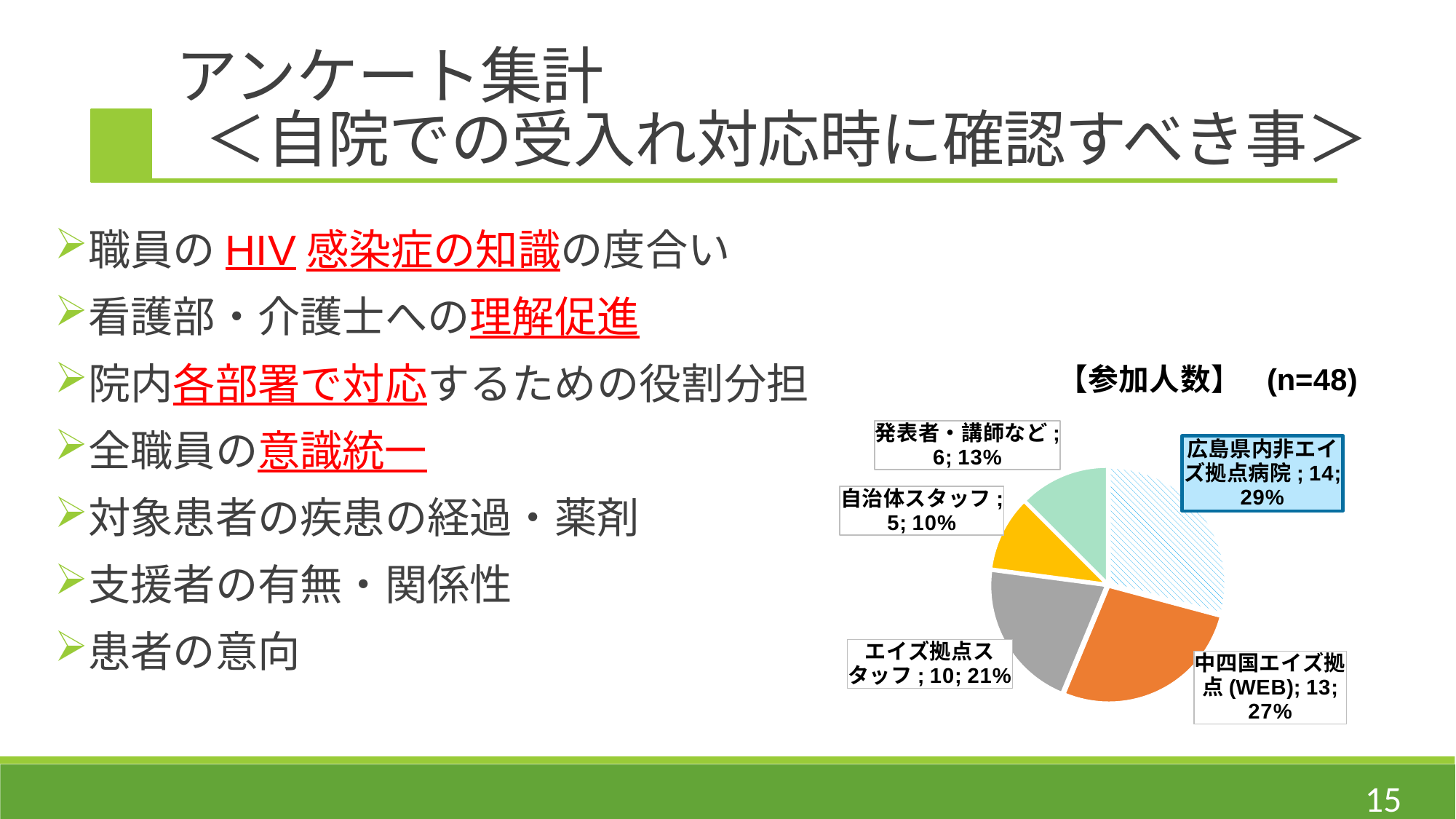

アンケート集計
 ＜自院での受入れ対応時に確認すべき事＞

職員のHIV感染症の知識の度合い
看護部・介護士への理解促進
院内各部署で対応するための役割分担
全職員の意識統一
対象患者の疾患の経過・薬剤
支援者の有無・関係性
患者の意向

### Chart:

| Category | 【参加人数】  (n=48) |
|---|---|
| 広島県内非エイズ拠点病院 | 14.0 |
| 中四国エイズ拠点(WEB) | 13.0 |
| エイズ拠点スタッフ | 10.0 |
| 自治体スタッフ | 5.0 |
| 発表者・講師など | 6.0 |
15